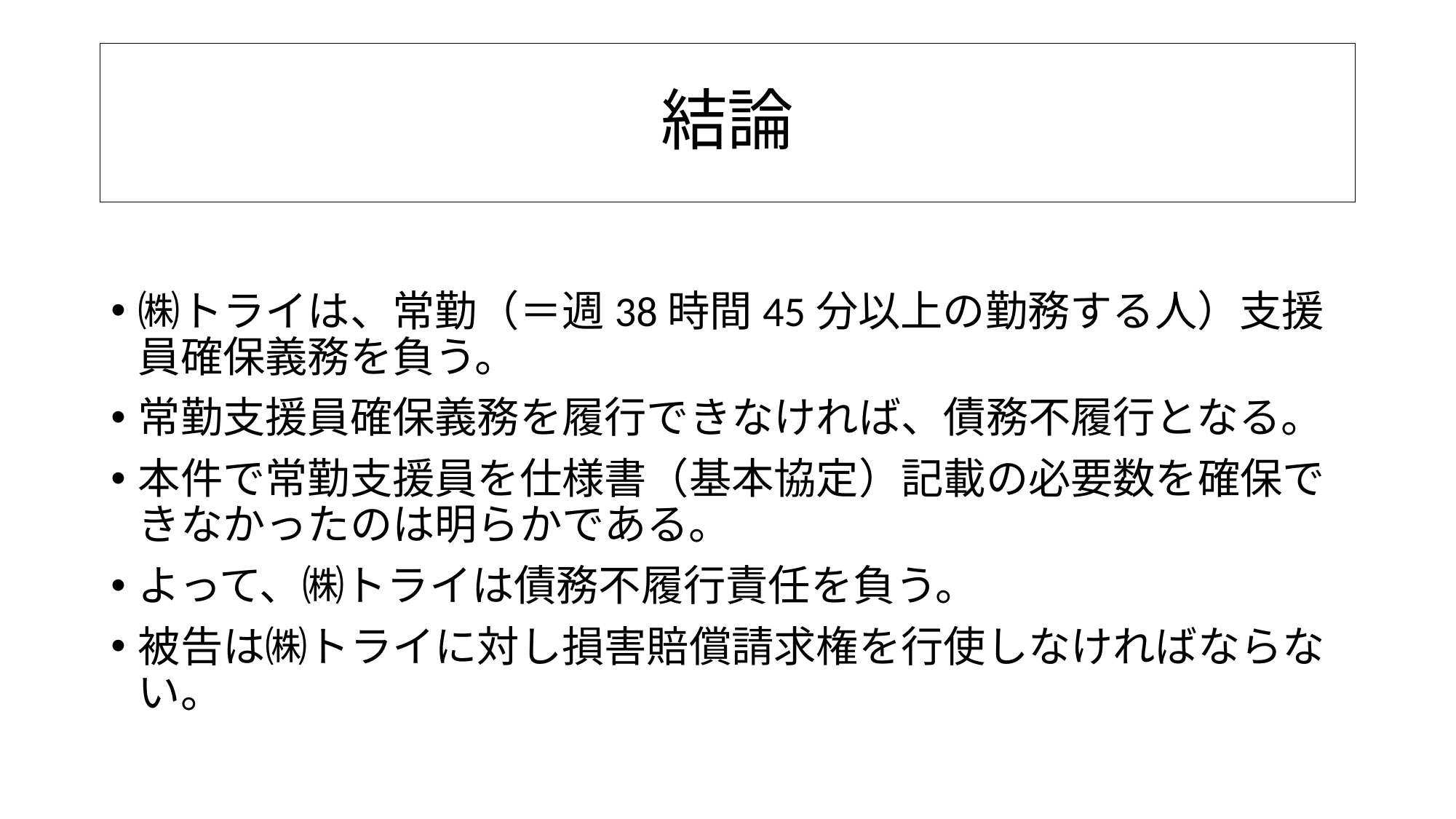

# 結論

㈱トライは、常勤（＝週38時間45分以上の勤務する人）支援員確保義務を負う。
常勤支援員確保義務を履行できなければ、債務不履行となる。
本件で常勤支援員を仕様書（基本協定）記載の必要数を確保できなかったのは明らかである。
よって、㈱トライは債務不履行責任を負う。
被告は㈱トライに対し損害賠償請求権を行使しなければならない。